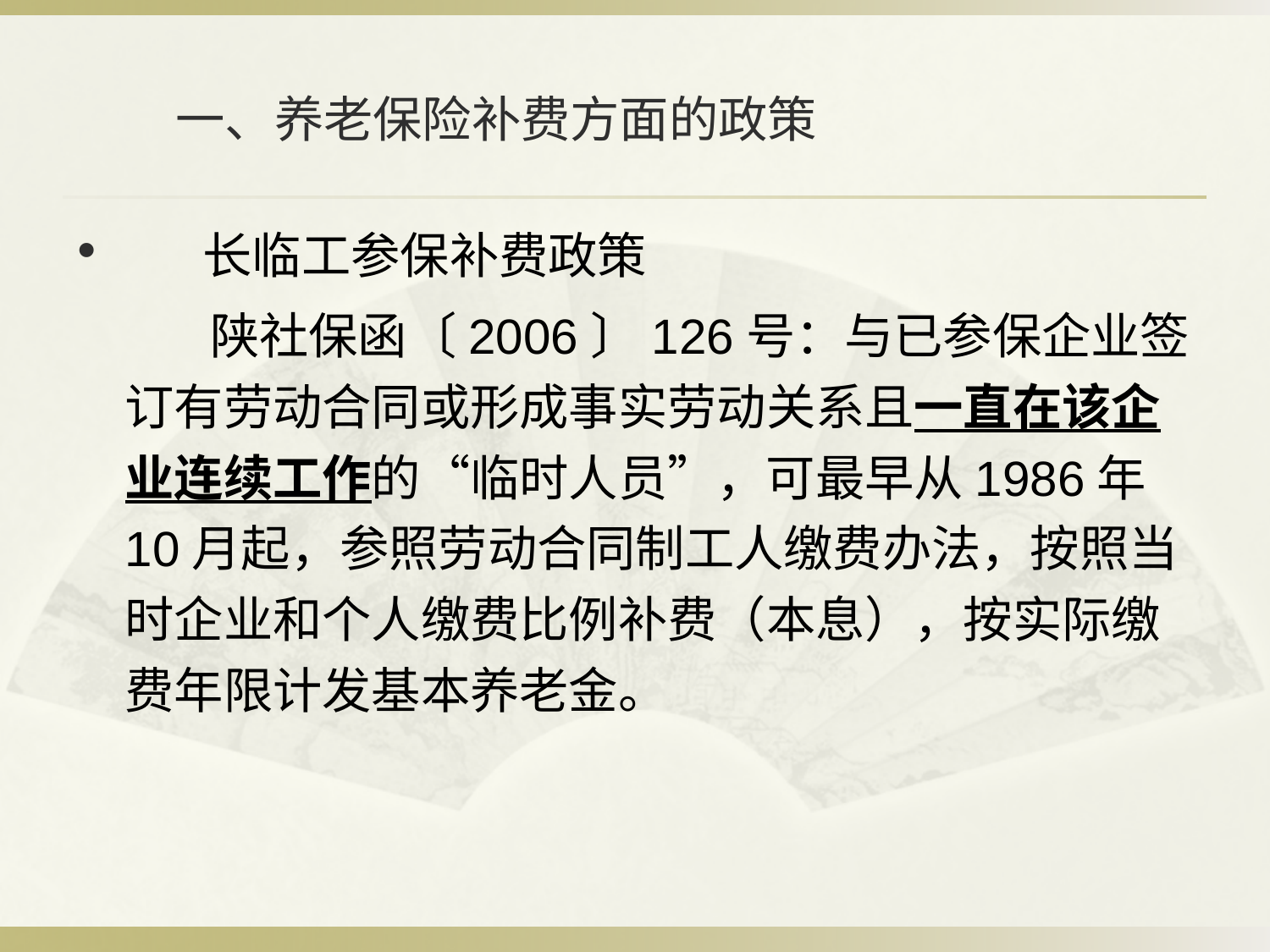

# 一、养老保险补费方面的政策
      长临工参保补费政策
           陕社保函〔2006〕126号：与已参保企业签订有劳动合同或形成事实劳动关系且一直在该企业连续工作的“临时人员”，可最早从1986年10月起，参照劳动合同制工人缴费办法，按照当时企业和个人缴费比例补费（本息），按实际缴费年限计发基本养老金。